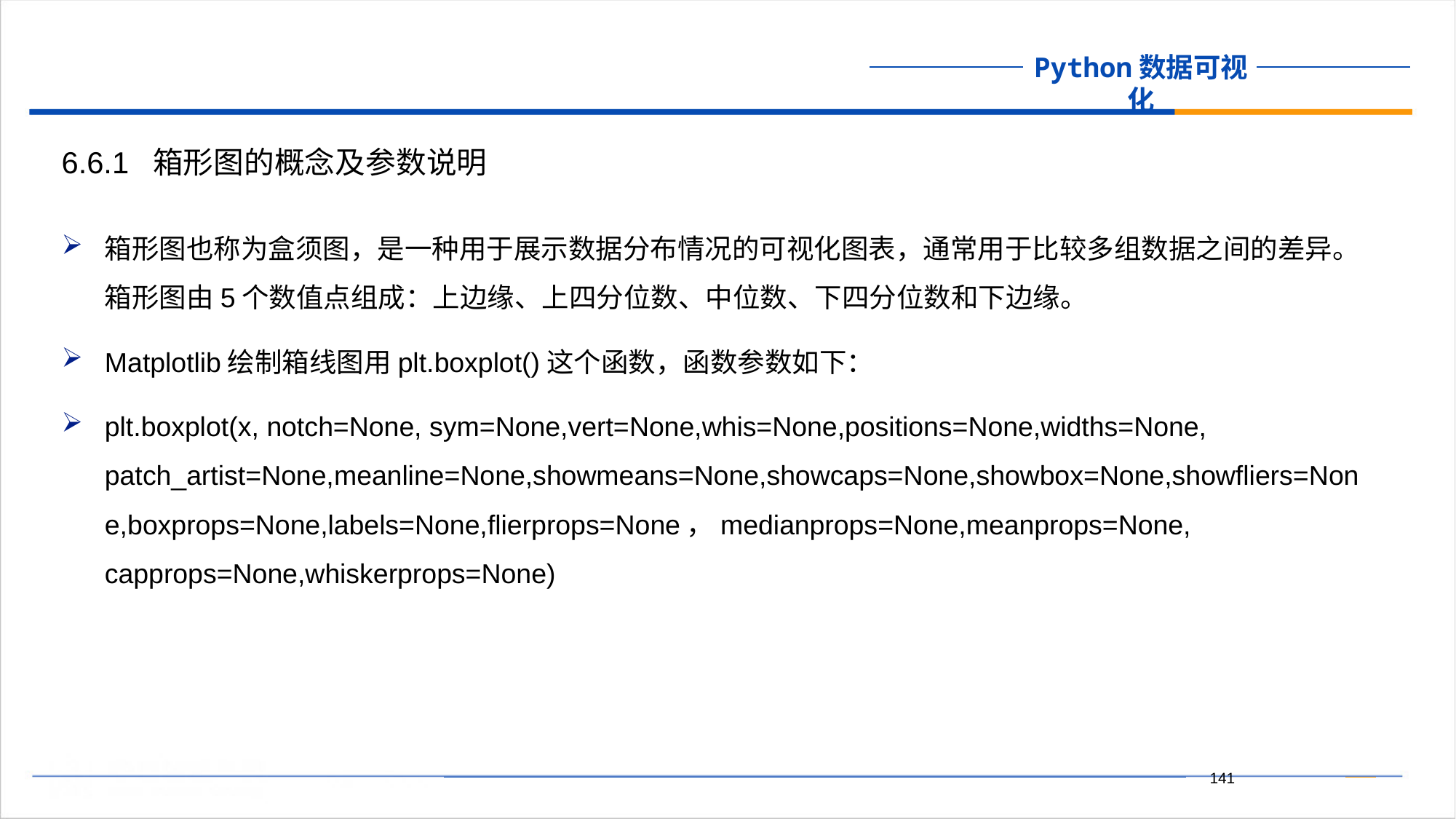

6.6.1  箱形图的概念及参数说明
箱形图也称为盒须图，是一种用于展示数据分布情况的可视化图表，通常用于比较多组数据之间的差异。箱形图由5个数值点组成：上边缘、上四分位数、中位数、下四分位数和下边缘。
Matplotlib绘制箱线图用plt.boxplot()这个函数，函数参数如下：
plt.boxplot(x, notch=None, sym=None,vert=None,whis=None,positions=None,widths=None, patch_artist=None,meanline=None,showmeans=None,showcaps=None,showbox=None,showfliers=None,boxprops=None,labels=None,flierprops=None，medianprops=None,meanprops=None, capprops=None,whiskerprops=None)